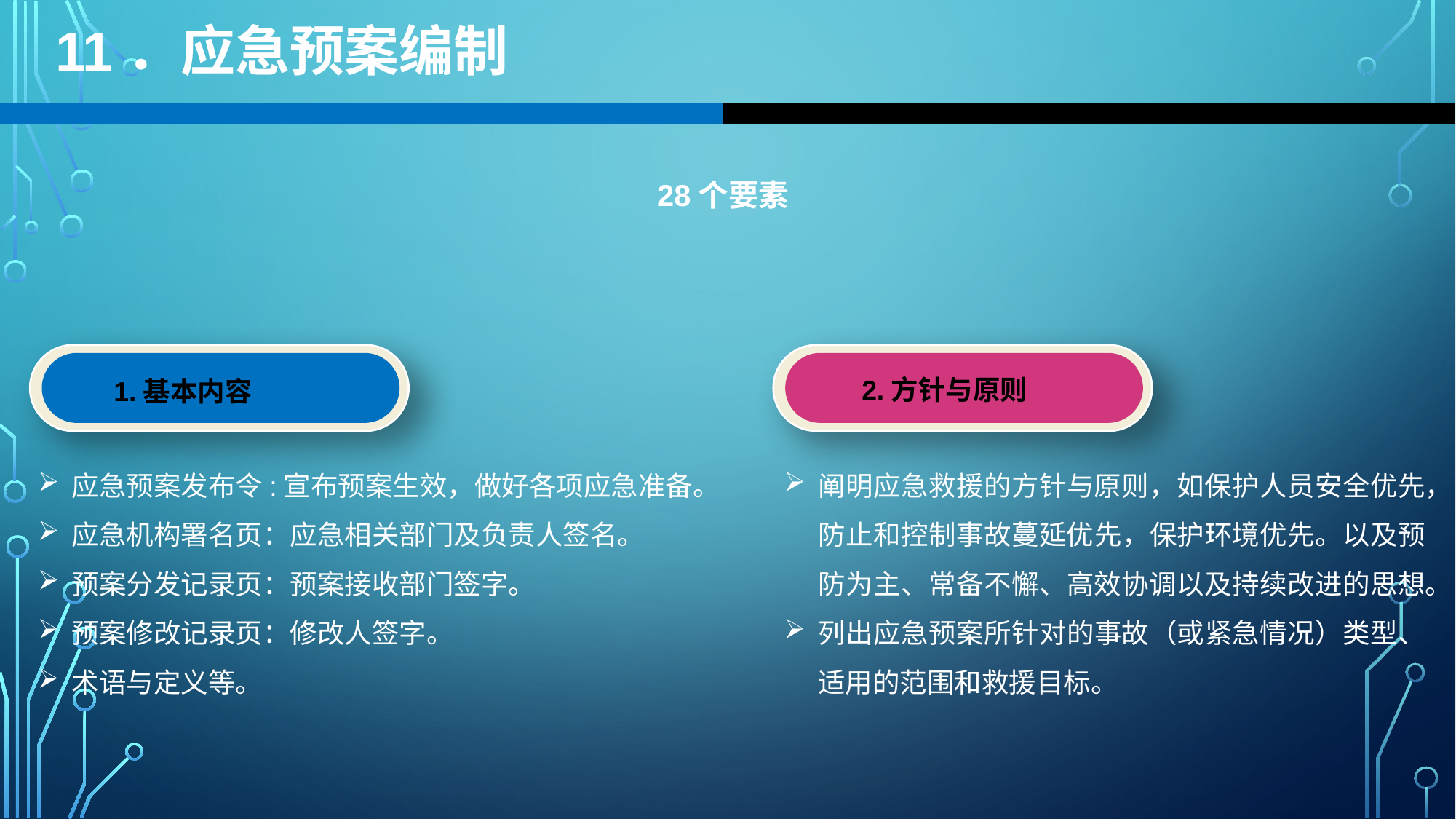

11．应急预案编制

28个要素

2.方针与原则
1.基本内容
应急预案发布令:宣布预案生效，做好各项应急准备。
应急机构署名页：应急相关部门及负责人签名。
预案分发记录页：预案接收部门签字。
预案修改记录页：修改人签字。
术语与定义等。
阐明应急救援的方针与原则，如保护人员安全优先，防止和控制事故蔓延优先，保护环境优先。以及预防为主、常备不懈、高效协调以及持续改进的思想。
列出应急预案所针对的事故（或紧急情况）类型、适用的范围和救援目标。